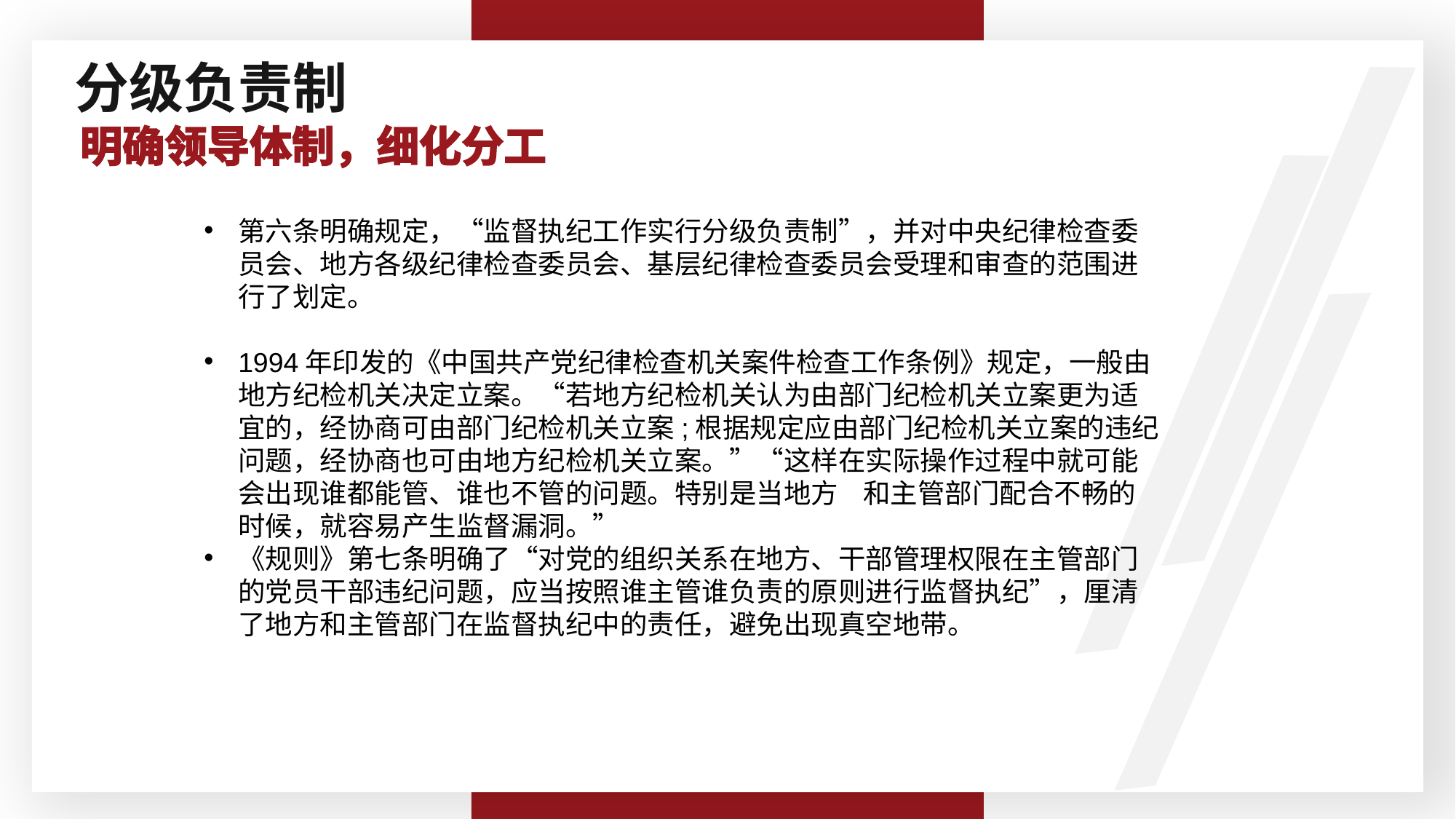

分级负责制
明确领导体制，细化分工

第六条明确规定，“监督执纪工作实行分级负责制”，并对中央纪律检查委员会、地方各级纪律检查委员会、基层纪律检查委员会受理和审查的范围进行了划定。

1994年印发的《中国共产党纪律检查机关案件检查工作条例》规定，一般由地方纪检机关决定立案。“若地方纪检机关认为由部门纪检机关立案更为适宜的，经协商可由部门纪检机关立案;根据规定应由部门纪检机关立案的违纪问题，经协商也可由地方纪检机关立案。”“这样在实际操作过程中就可能会出现谁都能管、谁也不管的问题。特别是当地方    和主管部门配合不畅的时候，就容易产生监督漏洞。”
《规则》第七条明确了“对党的组织关系在地方、干部管理权限在主管部门的党员干部违纪问题，应当按照谁主管谁负责的原则进行监督执纪”，厘清了地方和主管部门在监督执纪中的责任，避免出现真空地带。